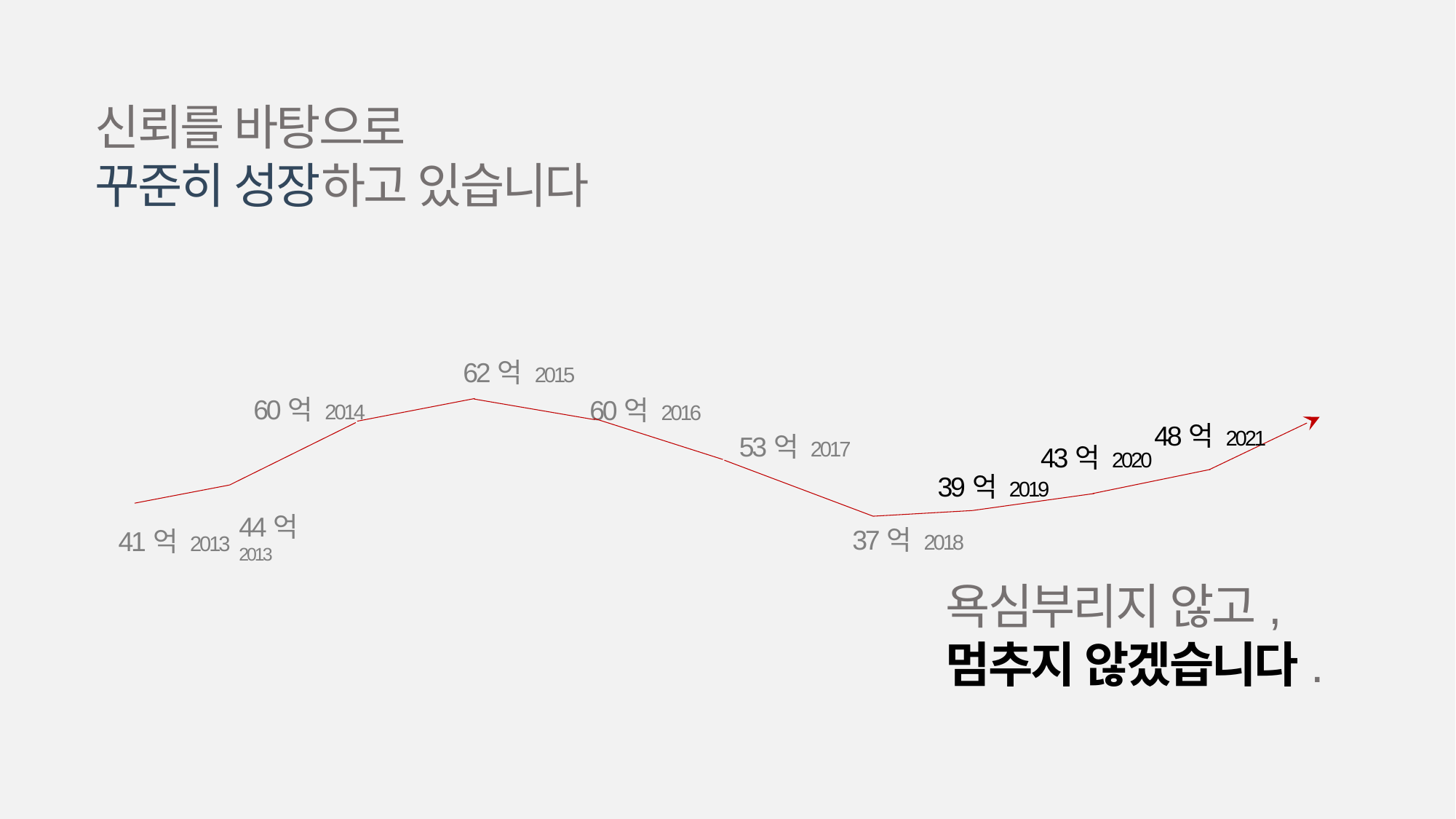

신뢰를 바탕으로
꾸준히 성장하고 있습니다
62억 2015
60억 2014
60억 2016
48억 2021
53억 2017
43억 2020
39억 2019
44억 2013
37억 2018
41억 2013
욕심부리지 않고,
멈추지 않겠습니다.